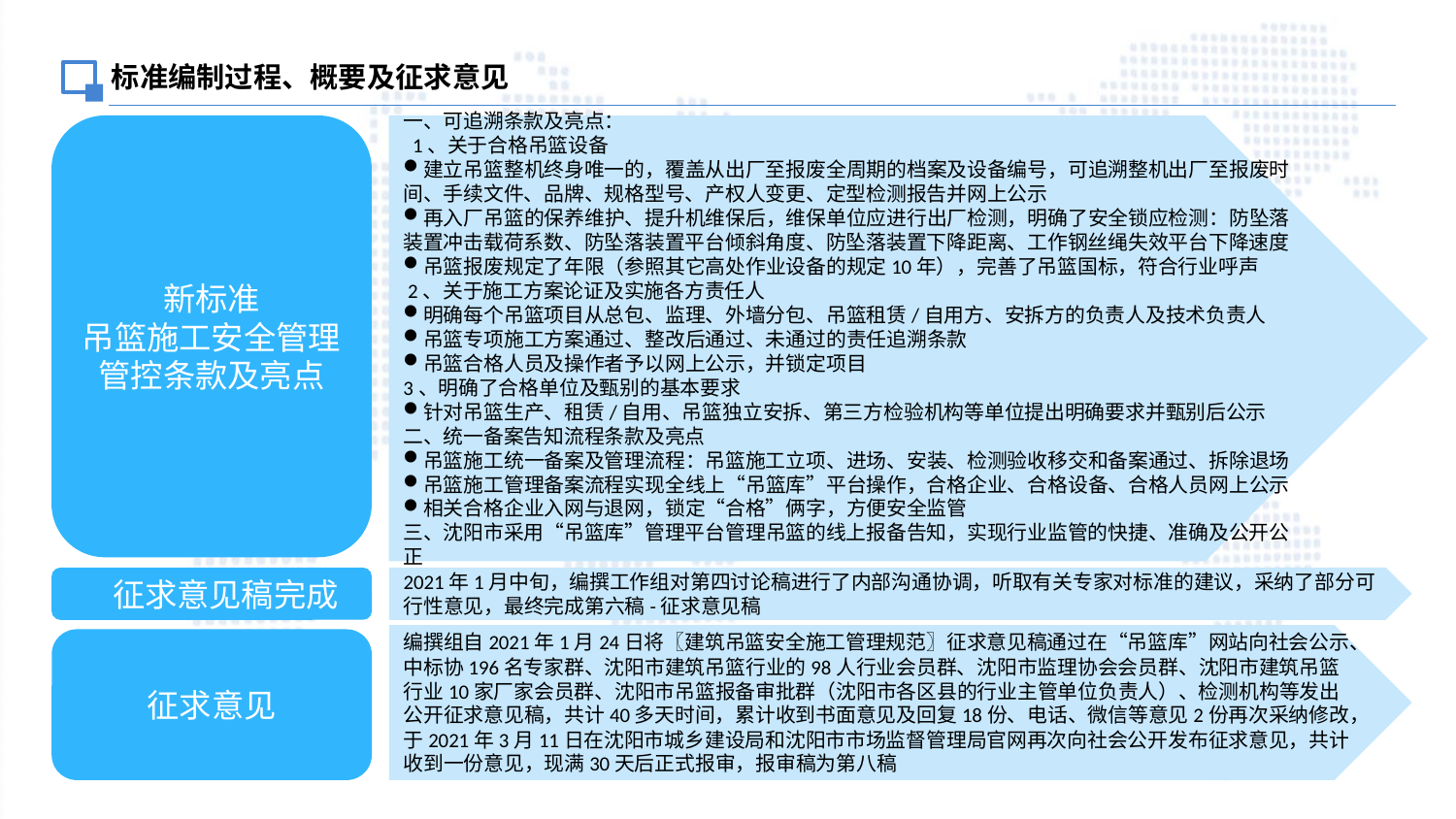

标准编制过程、概要及征求意见
新标准
吊篮施工安全管理
管控条款及亮点

一、可追溯条款及亮点：
  1、关于合格吊篮设备
建立吊篮整机终身唯一的，覆盖从出厂至报废全周期的档案及设备编号，可追溯整机出厂至报废时间、手续文件、品牌、规格型号、产权人变更、定型检测报告并网上公示
再入厂吊篮的保养维护、提升机维保后，维保单位应进行出厂检测，明确了安全锁应检测：防坠落装置冲击载荷系数、防坠落装置平台倾斜角度、防坠落装置下降距离、工作钢丝绳失效平台下降速度
吊篮报废规定了年限（参照其它高处作业设备的规定10年），完善了吊篮国标，符合行业呼声
 2、关于施工方案论证及实施各方责任人
明确每个吊篮项目从总包、监理、外墙分包、吊篮租赁/自用方、安拆方的负责人及技术负责人
吊篮专项施工方案通过、整改后通过、未通过的责任追溯条款
吊篮合格人员及操作者予以网上公示，并锁定项目
3、明确了合格单位及甄别的基本要求
针对吊篮生产、租赁/自用、吊篮独立安拆、第三方检验机构等单位提出明确要求并甄别后公示
二、统一备案告知流程条款及亮点
吊篮施工统一备案及管理流程：吊篮施工立项、进场、安装、检测验收移交和备案通过、拆除退场
吊篮施工管理备案流程实现全线上“吊篮库”平台操作，合格企业、合格设备、合格人员网上公示
相关合格企业入网与退网，锁定“合格”俩字，方便安全监管
三、沈阳市采用“吊篮库”管理平台管理吊篮的线上报备告知，实现行业监管的快捷、准确及公开公正

2021年1月中旬，编撰工作组对第四讨论稿进行了内部沟通协调，听取有关专家对标准的建议，采纳了部分可行性意见，最终完成第六稿-征求意见稿
     征求意见稿完成
编撰组自2021年1月24日将〖建筑吊篮安全施工管理规范〗征求意见稿通过在“吊篮库”网站向社会公示、中标协196名专家群、沈阳市建筑吊篮行业的98人行业会员群、沈阳市监理协会会员群、沈阳市建筑吊篮行业10家厂家会员群、沈阳市吊篮报备审批群（沈阳市各区县的行业主管单位负责人）、检测机构等发出公开征求意见稿，共计40多天时间，累计收到书面意见及回复18份、电话、微信等意见2份再次采纳修改，于2021年3月11日在沈阳市城乡建设局和沈阳市市场监督管理局官网再次向社会公开发布征求意见，共计收到一份意见，现满30天后正式报审，报审稿为第八稿
征求意见